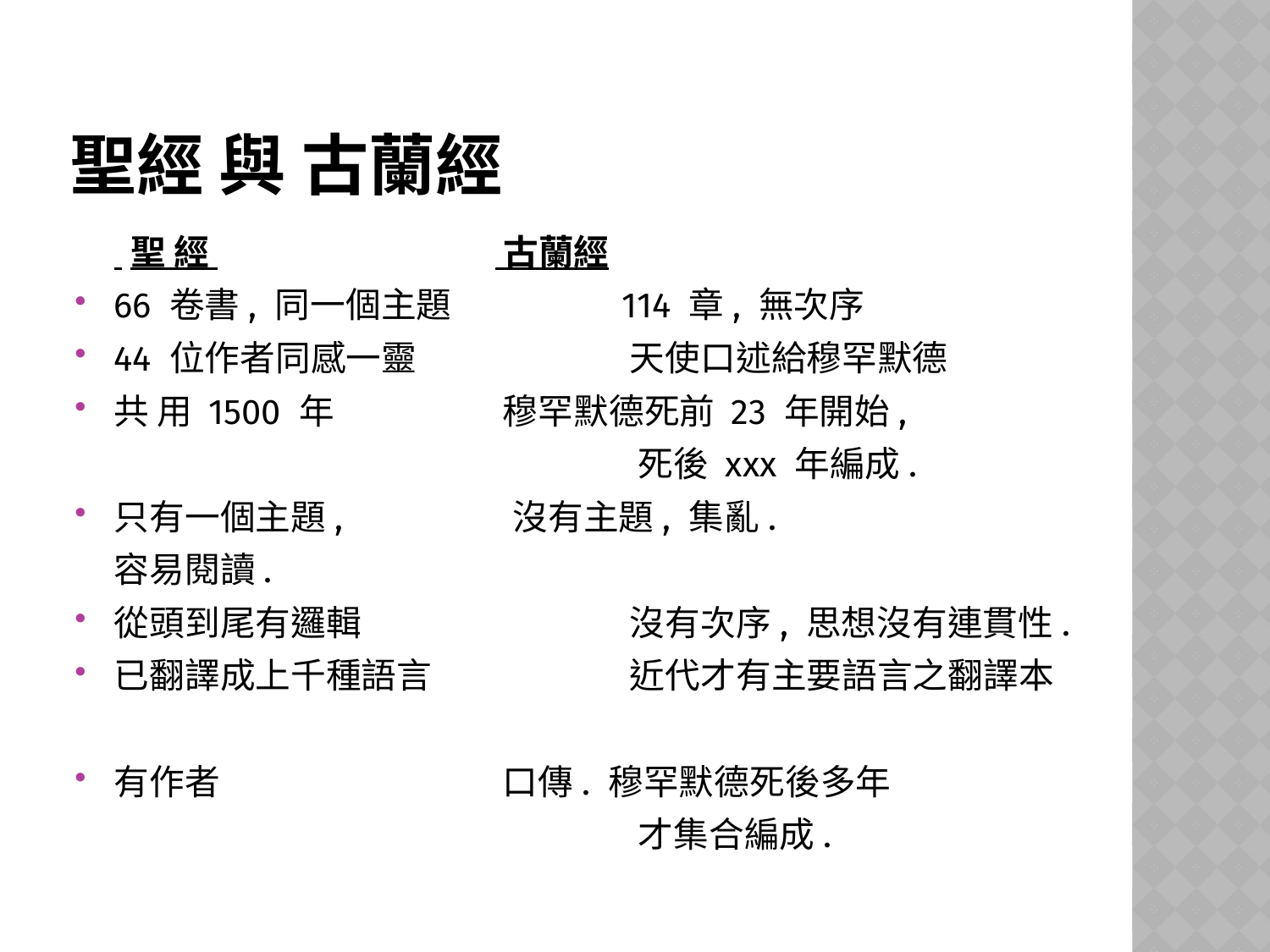

# 聖經 與 古蘭經
	 聖 經 			 古蘭經
66 卷書, 同一個主題 		114 章, 無次序
44 位作者同感一靈		 天使口述給穆罕默德
共 用 1500 年 		 穆罕默德死前 23 年開始,
					 死後 xxx 年編成.
只有一個主題,		 沒有主題, 集亂.
	容易閱讀.
從頭到尾有邏輯 		 沒有次序, 思想沒有連貫性.
已翻譯成上千種語言		 近代才有主要語言之翻譯本

有作者 			 口傳. 穆罕默德死後多年
					 才集合編成.